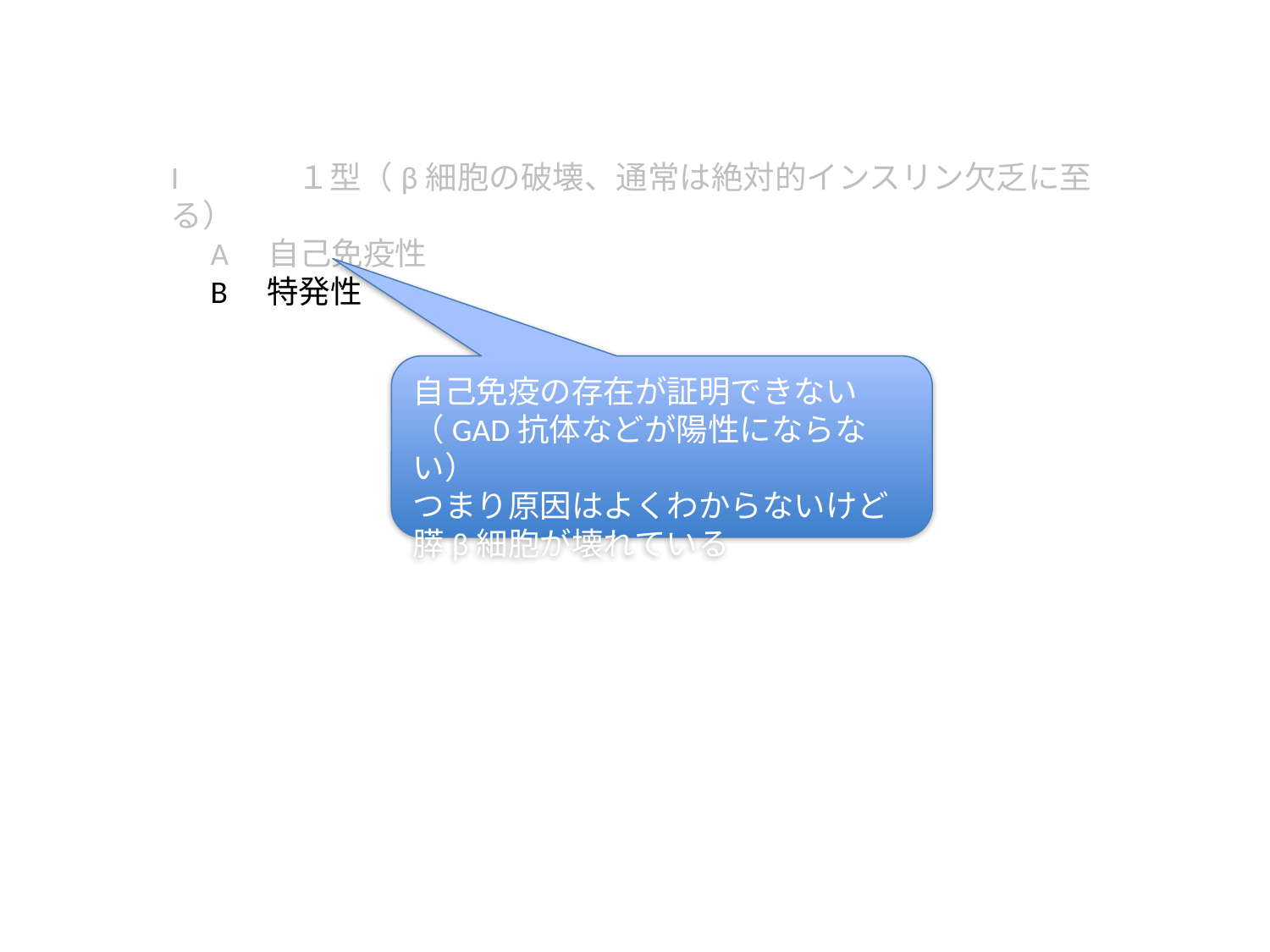

I	１型（β細胞の破壊、通常は絶対的インスリン欠乏に至る）
　A　自己免疫性
　B　特発性
自己免疫の存在が証明できない
（GAD抗体などが陽性にならない）
つまり原因はよくわからないけど
膵β細胞が壊れている